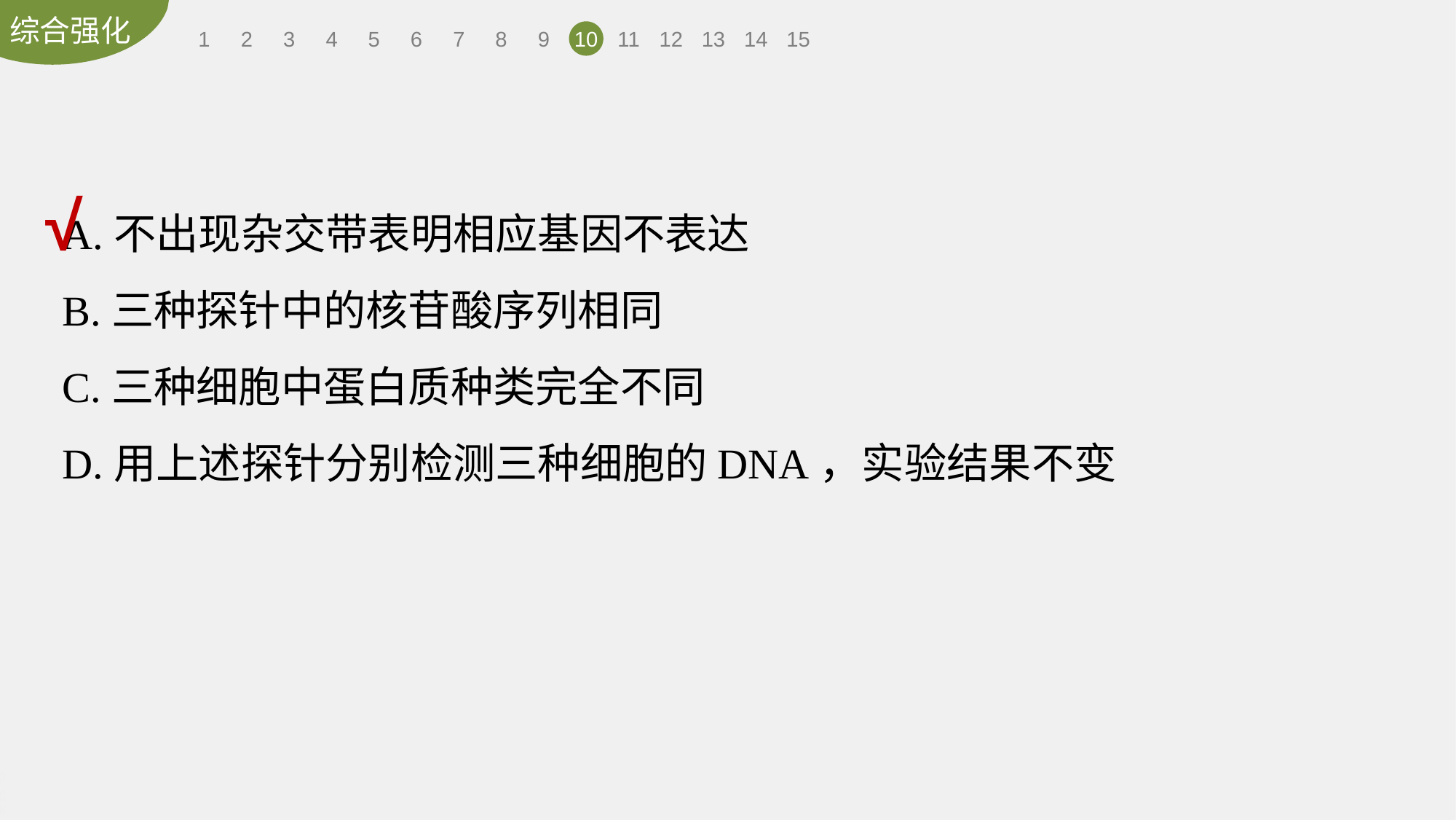

1
2
3
4
5
6
7
8
9
10
11
12
13
14
15
√
A.不出现杂交带表明相应基因不表达
B.三种探针中的核苷酸序列相同
C.三种细胞中蛋白质种类完全不同
D.用上述探针分别检测三种细胞的DNA，实验结果不变